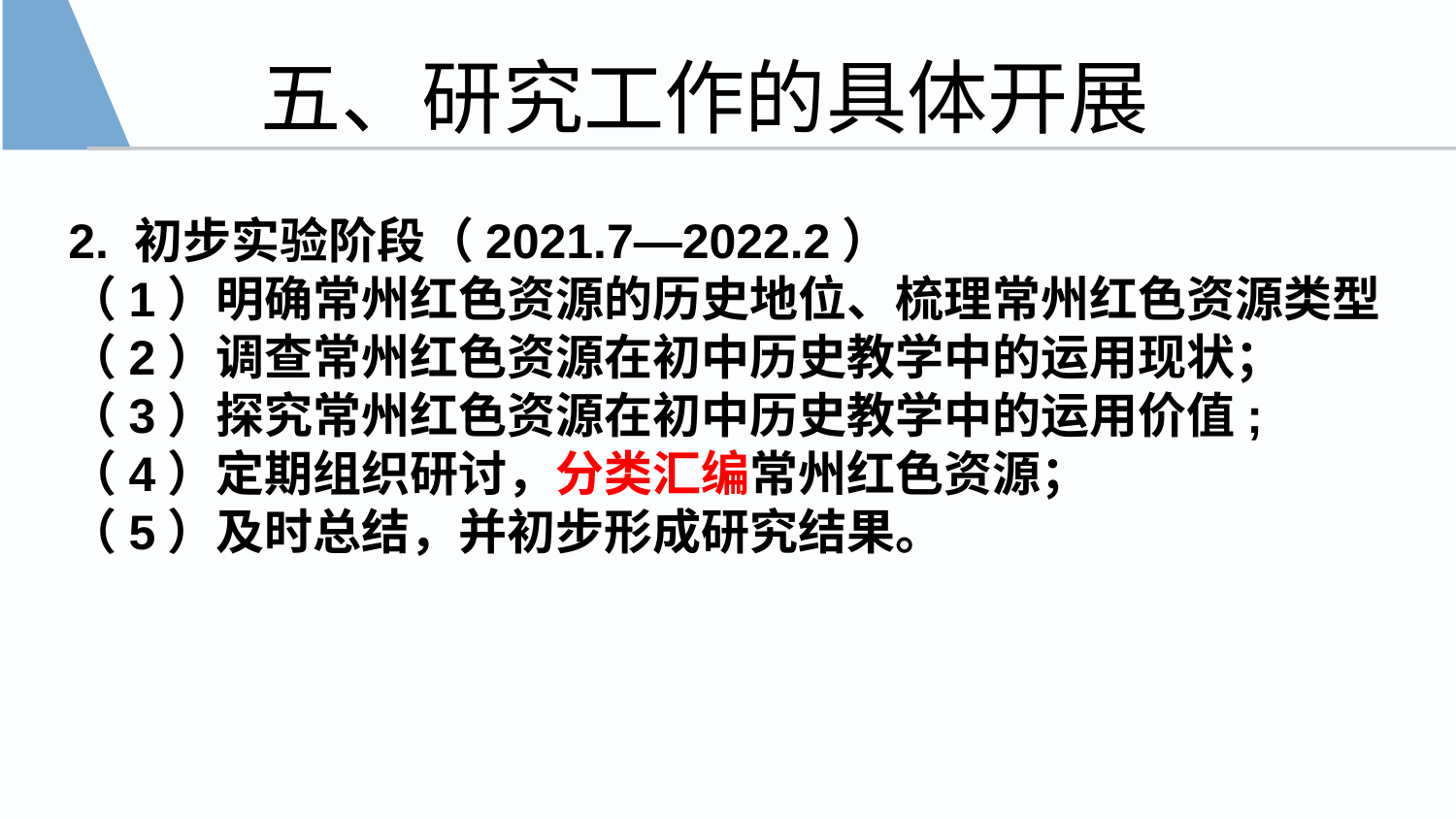

五、研究工作的具体开展

2. 初步实验阶段（2021.7—2022.2）
（1）明确常州红色资源的历史地位、梳理常州红色资源类型
（2）调查常州红色资源在初中历史教学中的运用现状；
（3）探究常州红色资源在初中历史教学中的运用价值;
（4）定期组织研讨，分类汇编常州红色资源；
（5）及时总结，并初步形成研究结果。